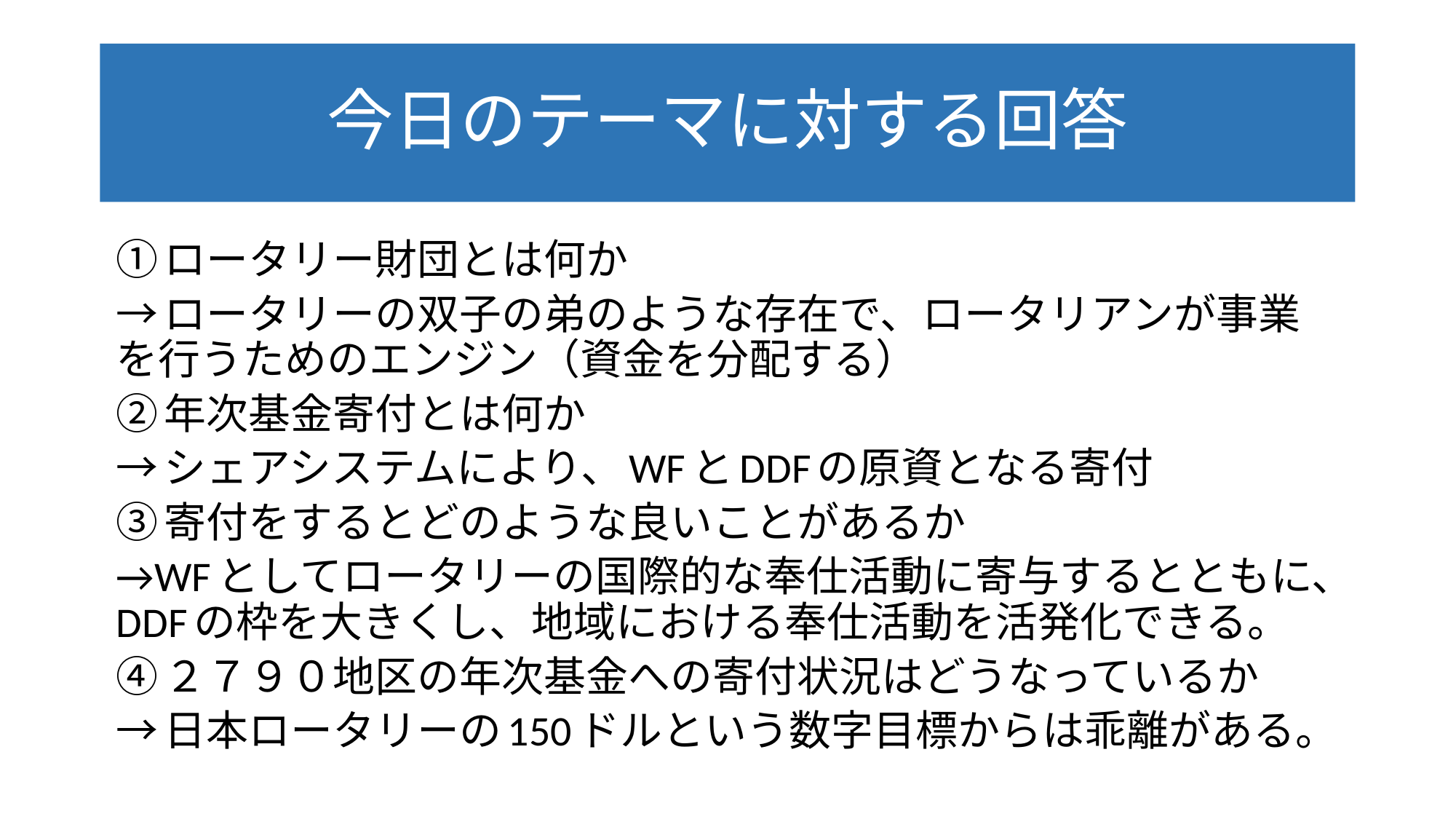

# 今日のテーマに対する回答
①ロータリー財団とは何か
→ロータリーの双子の弟のような存在で、ロータリアンが事業を行うためのエンジン（資金を分配する）
②年次基金寄付とは何か
→シェアシステムにより、WFとDDFの原資となる寄付
③寄付をするとどのような良いことがあるか
→WFとしてロータリーの国際的な奉仕活動に寄与するとともに、DDFの枠を大きくし、地域における奉仕活動を活発化できる。
④２７９０地区の年次基金への寄付状況はどうなっているか
→日本ロータリーの150ドルという数字目標からは乖離がある。